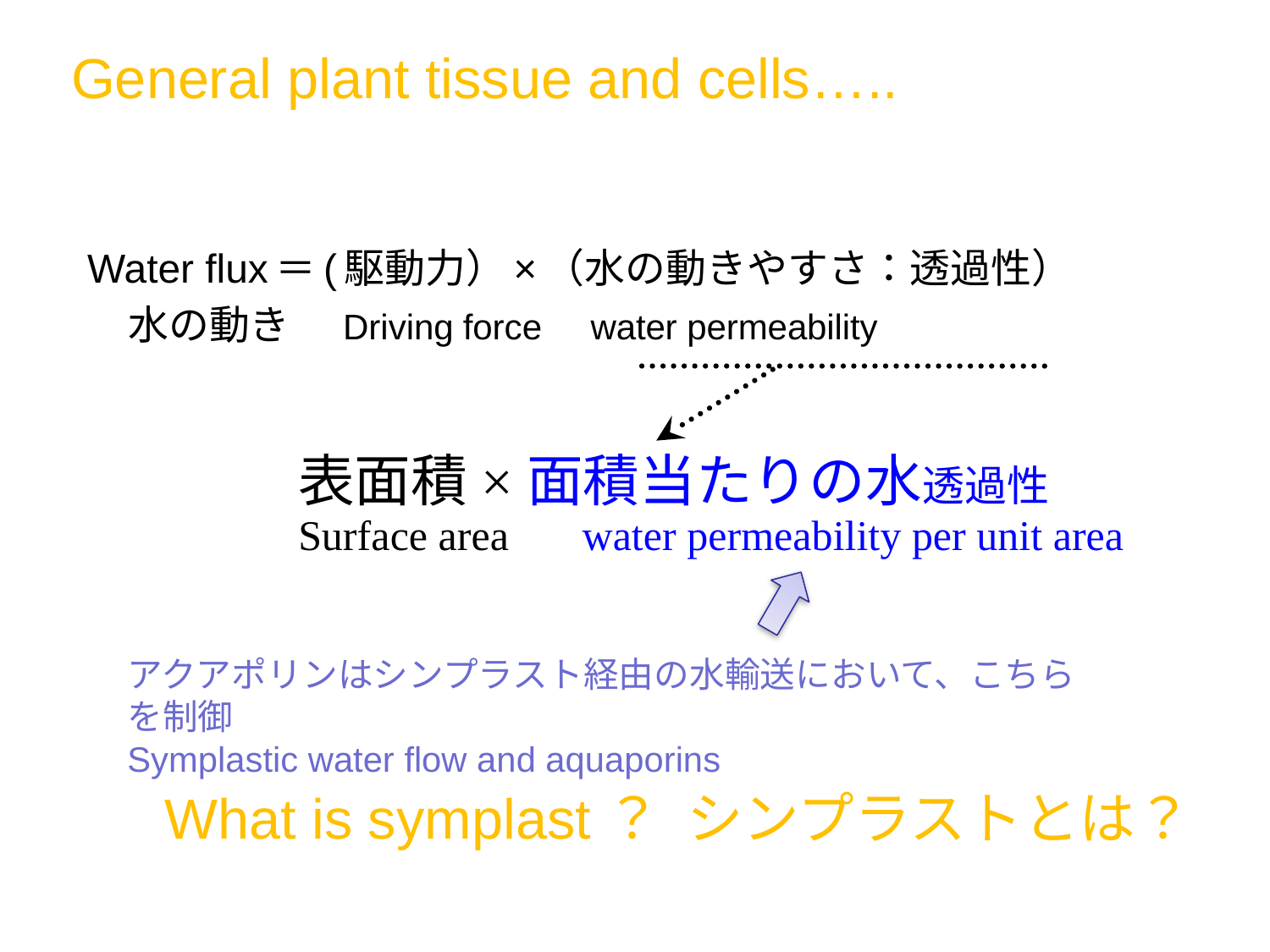

General plant tissue and cells…..
Water flux＝(駆動力）×（水の動きやすさ：透過性）
　水の動き     Driving force     water permeability

表面積×面積当たりの水透過性
Surface area 　water permeability per unit area

アクアポリンはシンプラスト経由の水輸送において、こちらを制御
Symplastic water flow and aquaporins
What is symplast？  シンプラストとは？